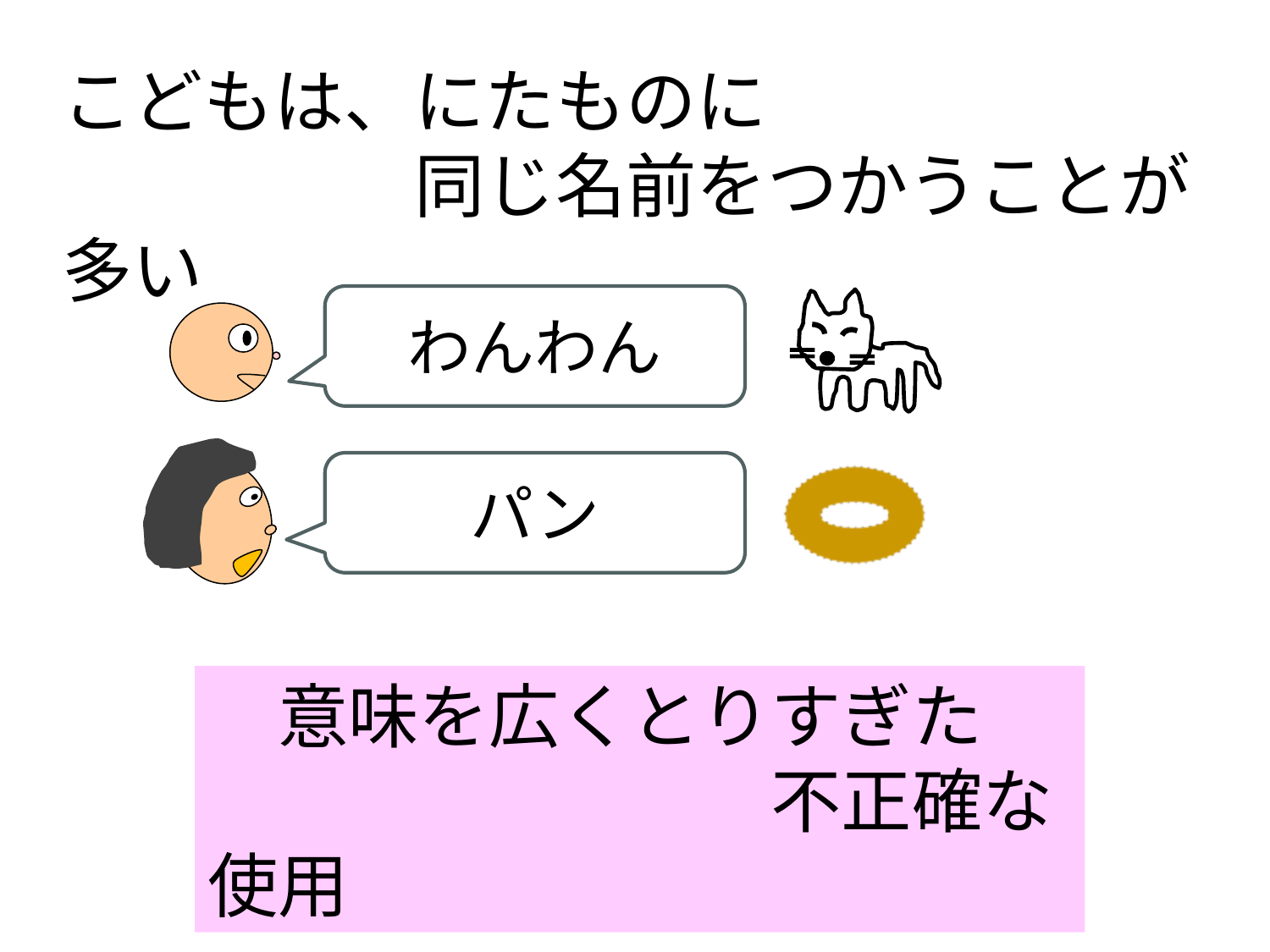

こどもは、にたものに
　　　　　同じ名前をつかうことが多い
わんわん

パン

　意味を広くとりすぎた
　　　　　　　　不正確な使用